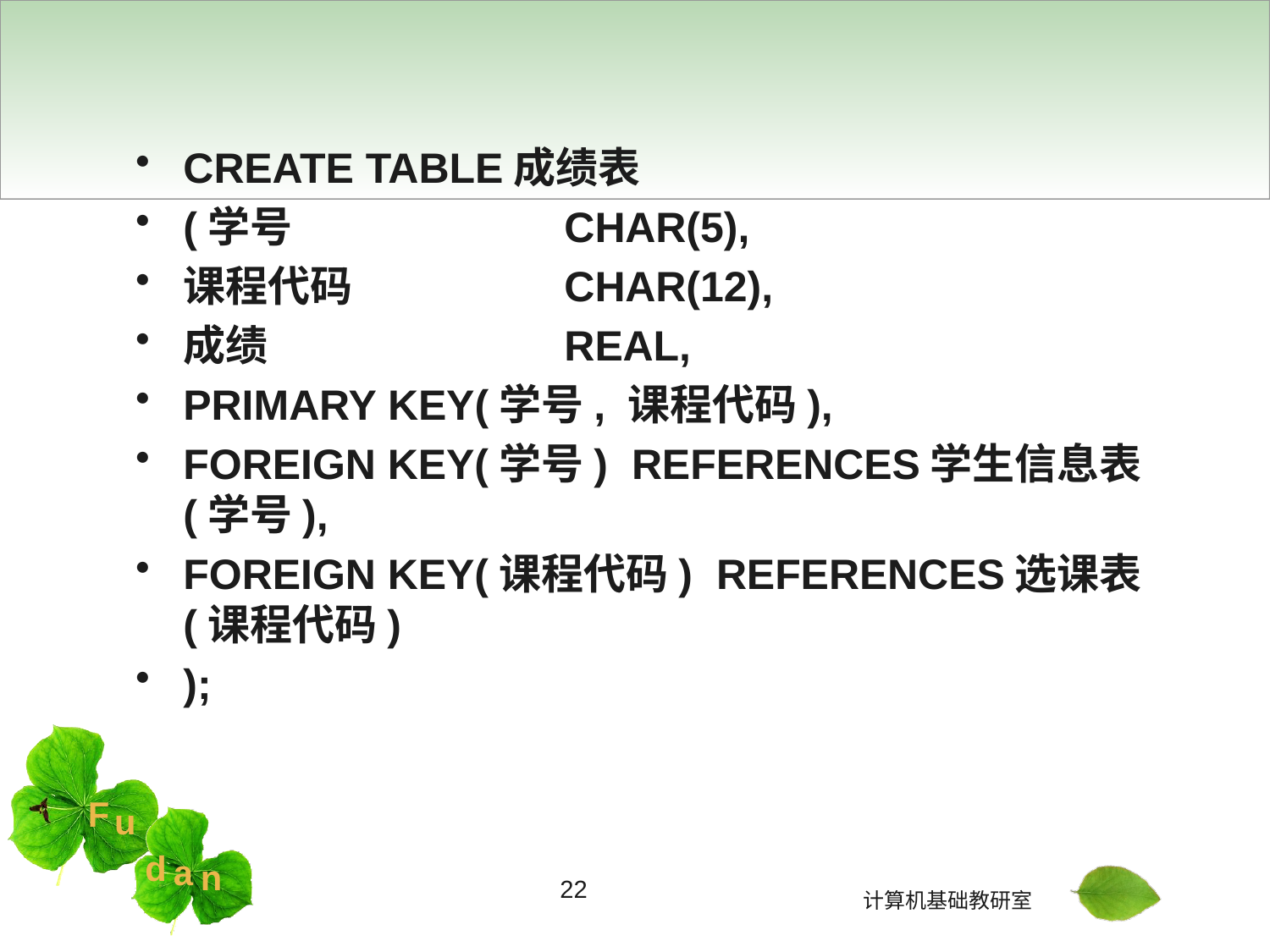

#
CREATE TABLE成绩表
(学号			CHAR(5),
课程代码		CHAR(12),
成绩			REAL,
PRIMARY KEY(学号, 课程代码),
FOREIGN KEY(学号)  REFERENCES学生信息表(学号),
FOREIGN KEY(课程代码)  REFERENCES选课表(课程代码)
);

22